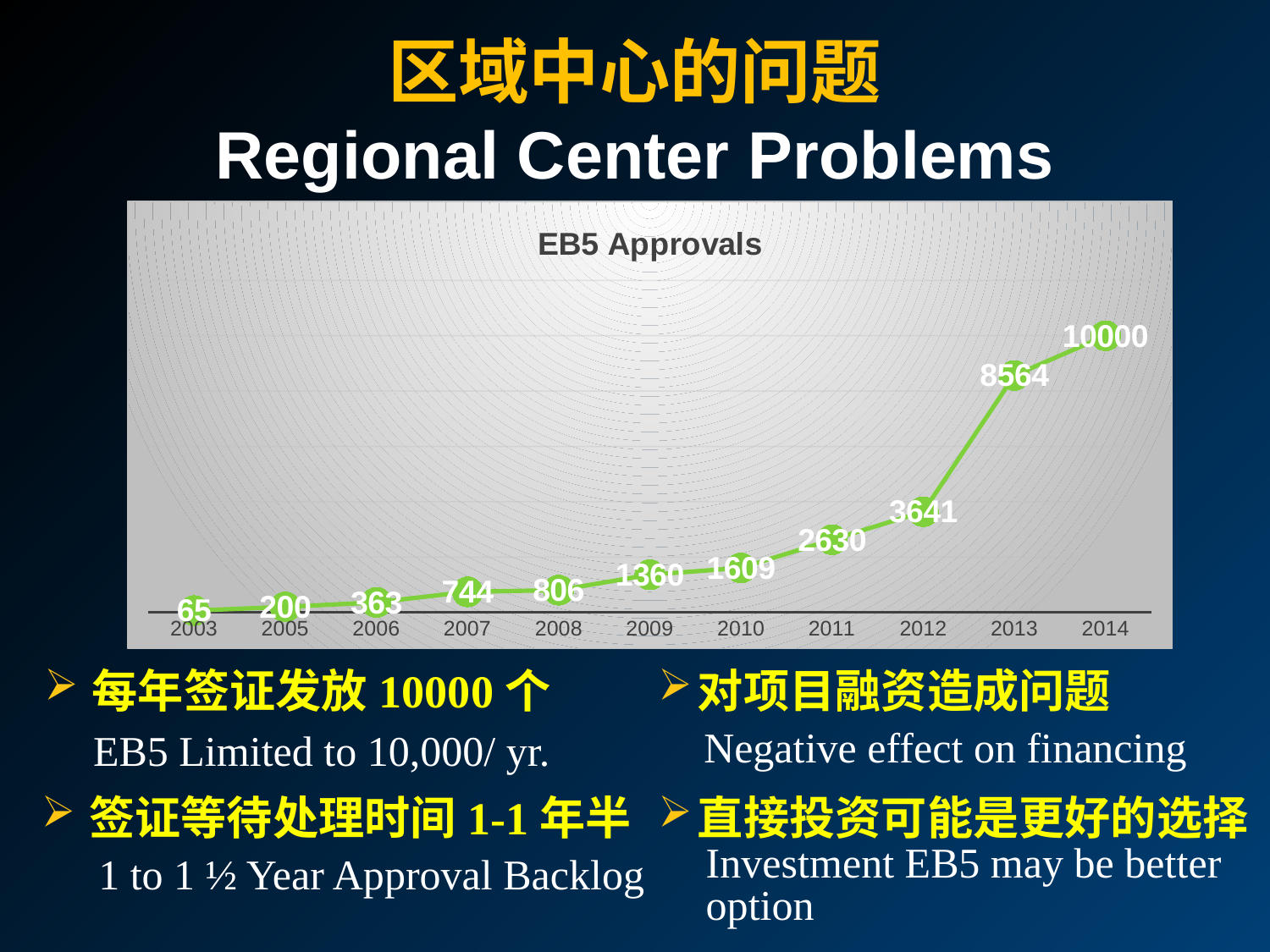

区域中心的问题
Regional Center Problems

### Chart: EB5 Approvals

| Category |  |
|---|---|
| 2003 | 65.0 |
| 2005 | 200.0 |
| 2006 | 363.0 |
| 2007 | 744.0 |
| 2008 | 806.0 |
| 2009 | 1360.0 |
| 2010 | 1609.0 |
| 2011 | 2630.0 |
| 2012 | 3641.0 |
| 2013 | 8564.0 |
| 2014 | 10000.0 |
每年签证发放10000个
    EB5 Limited to 10,000/ yr.
对项目融资造成问题
    Negative effect on financing
签证等待处理时间1-1年半
     1 to 1 ½ Year Approval Backlog
直接投资可能是更好的选择
Investment EB5 may be better option